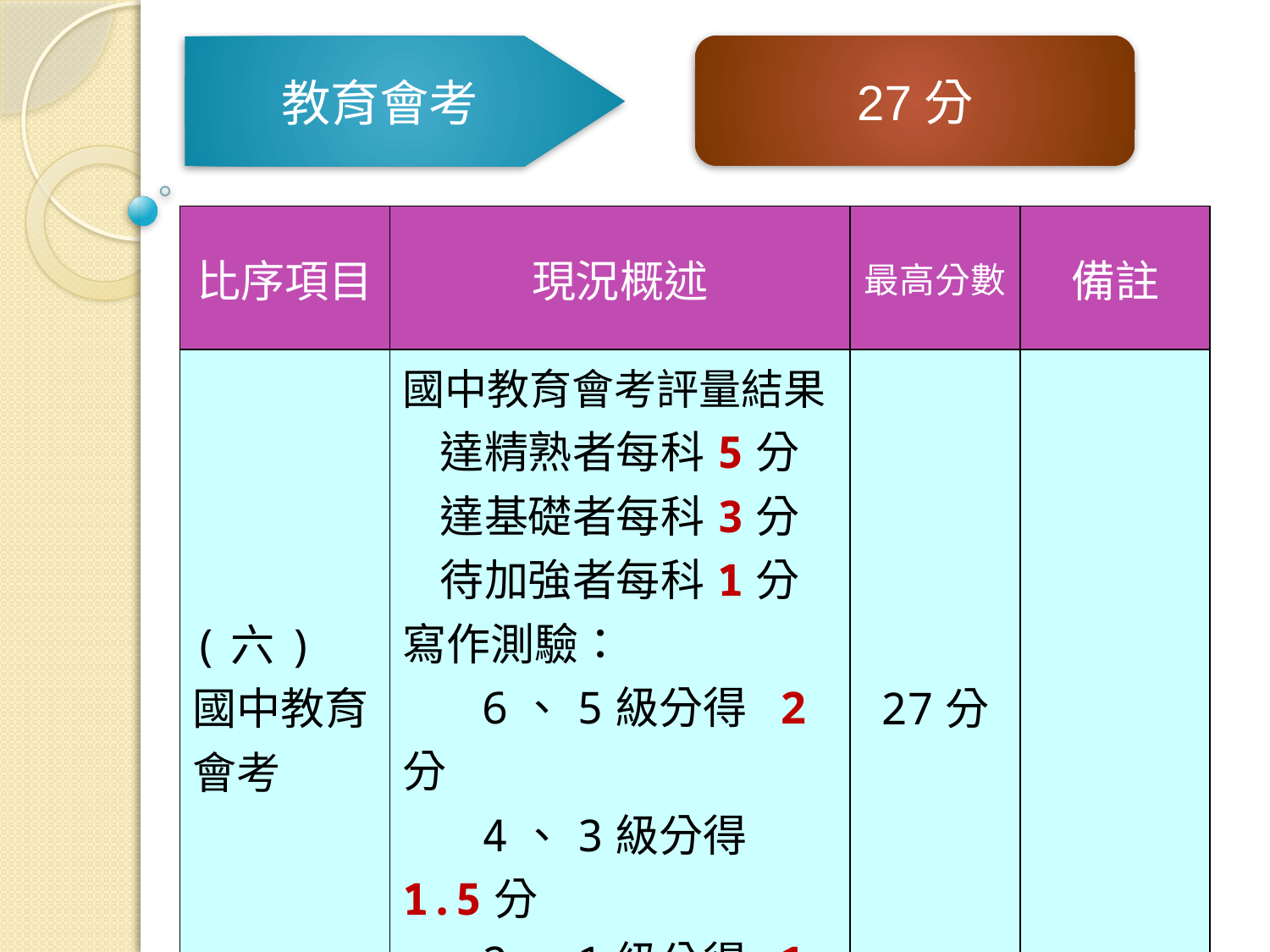

27分
教育會考
| 比序項目 | 現況概述 | 最高分數 | 備註 |
| --- | --- | --- | --- |
| (六) 國中教育會考 | 國中教育會考評量結果 達精熟者每科5分 達基礎者每科3分 待加強者每科1分 寫作測驗： 6、5級分得 2分 4、3級分得1.5分 2、1級分得 1分 | 27分 |  |